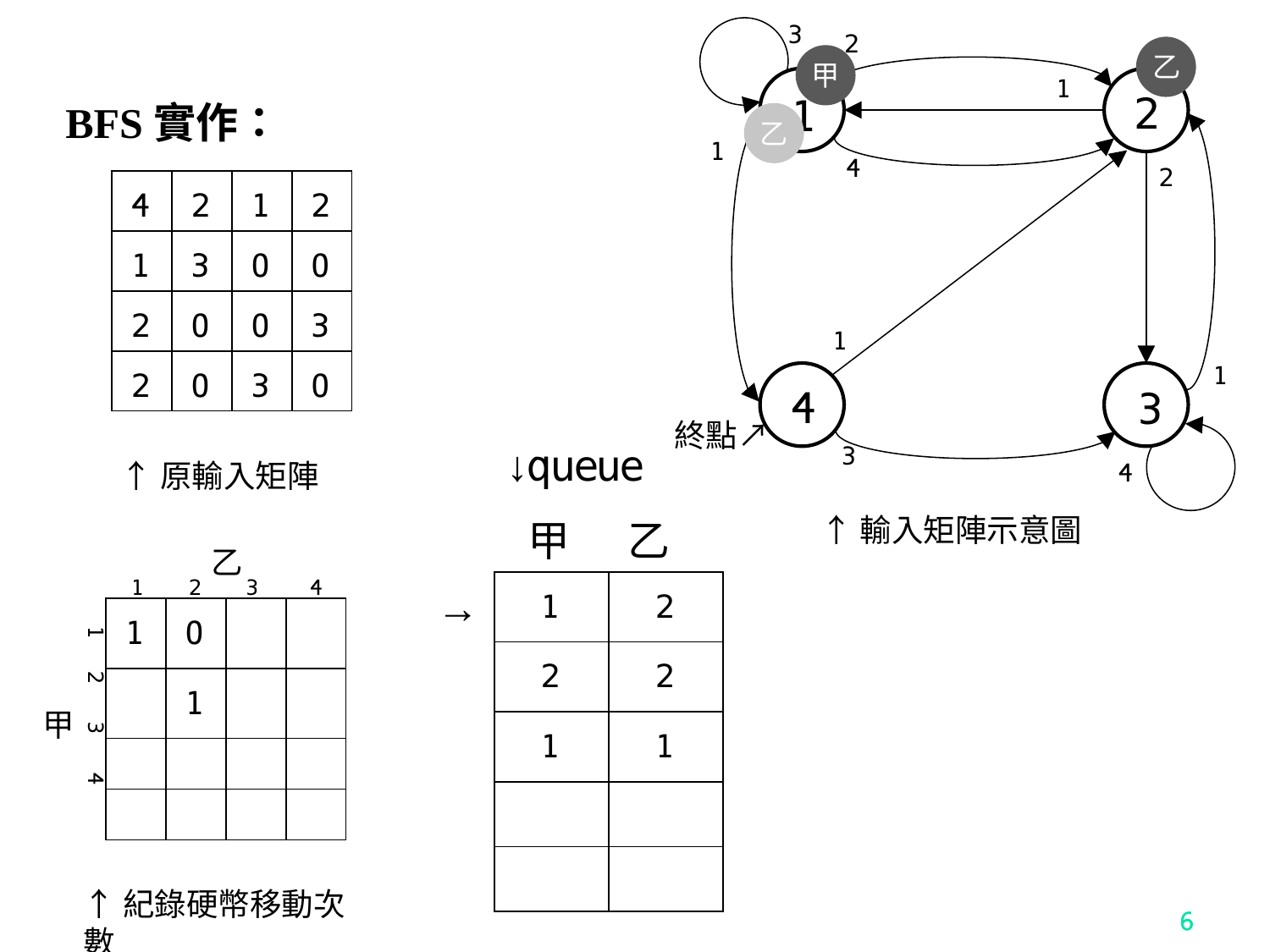

3

2
1
1
1
2
1

1
4
2

1
1
1
1
4
3

3
4
↑輸入矩陣示意圖

乙

甲
BFS實作：

乙
| 4 | 2 | 1 | 2 |
| --- | --- | --- | --- |
| 1 | 3 | 0 | 0 |
| 2 | 0 | 0 | 3 |
| 2 | 0 | 3 | 0 |
終點↗
↓queue
↑原輸入矩陣
甲      乙
乙
1       2       3        4
| 1 | 2 |
| --- | --- |
| 2 | 2 |
| 1 | 1 |
|  |  |
|  |  |
→
| 1 | 0 |  |  |
| --- | --- | --- | --- |
|  | 1 |  |  |
|  |  |  |  |
|  |  |  |  |
1     2      3      4
甲
↑紀錄硬幣移動次數
6
6